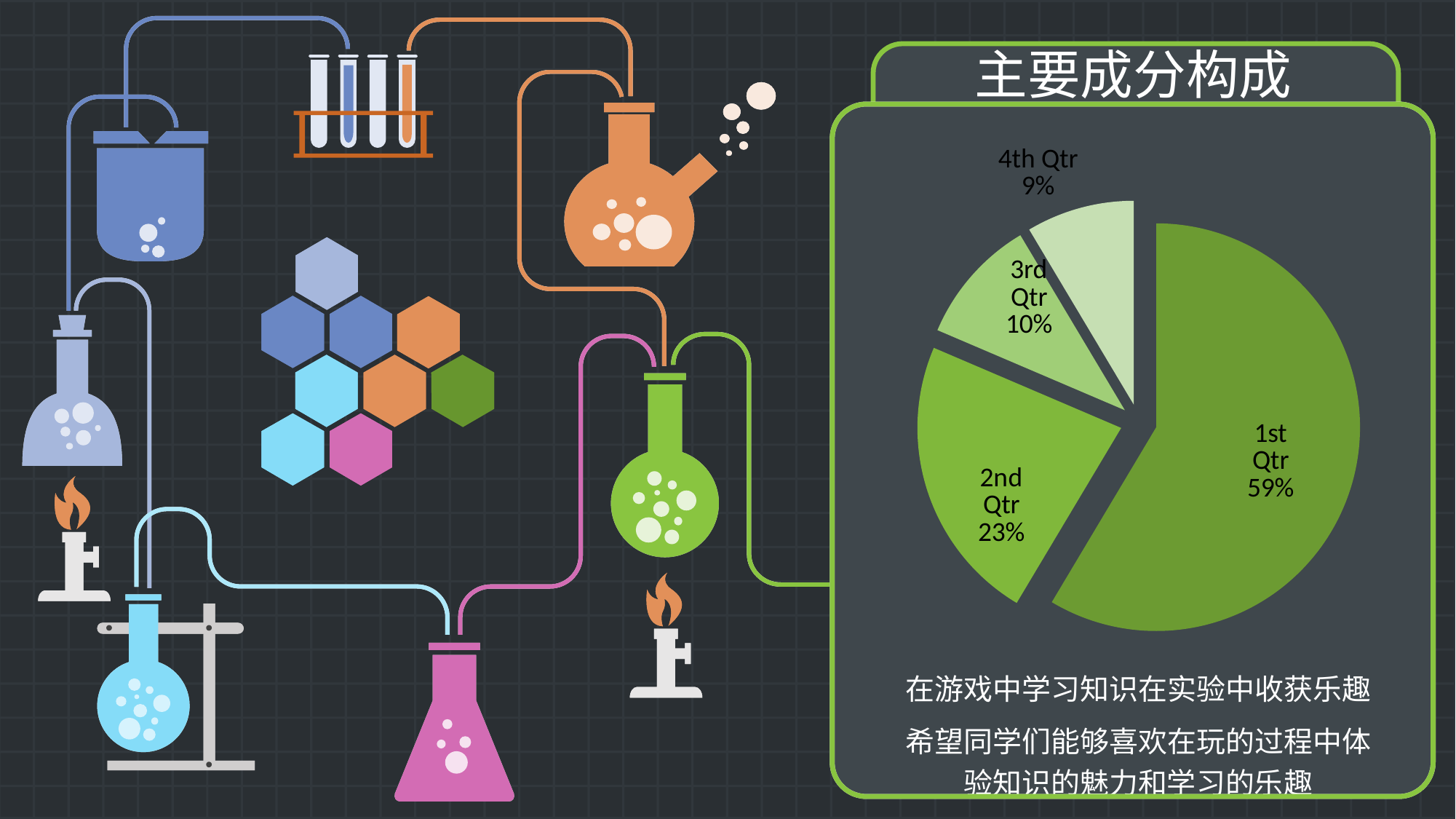

主要成分构成

### Chart

| Category | Sales |
|---|---|
| 1st Qtr | 8.2 |
| 2nd Qtr | 3.2 |
| 3rd Qtr | 1.4 |
| 4th Qtr | 1.2 |

在游戏中学习知识在实验中收获乐趣
希望同学们能够喜欢在玩的过程中体验知识的魅力和学习的乐趣